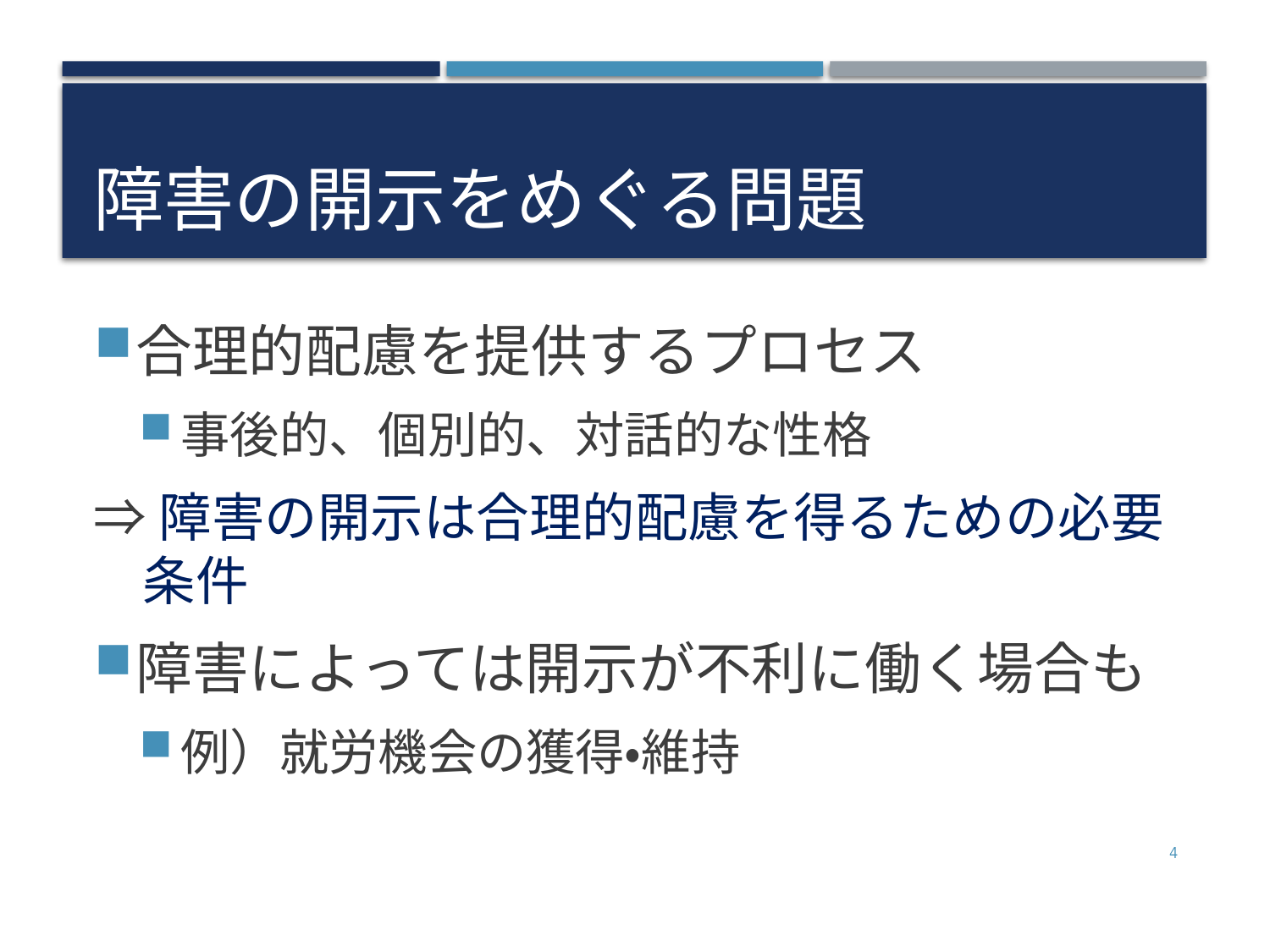

# 障害の開示をめぐる問題
合理的配慮を提供するプロセス
事後的、個別的、対話的な性格
⇒障害の開示は合理的配慮を得るための必要条件
障害によっては開示が不利に働く場合も
例）就労機会の獲得・維持

4